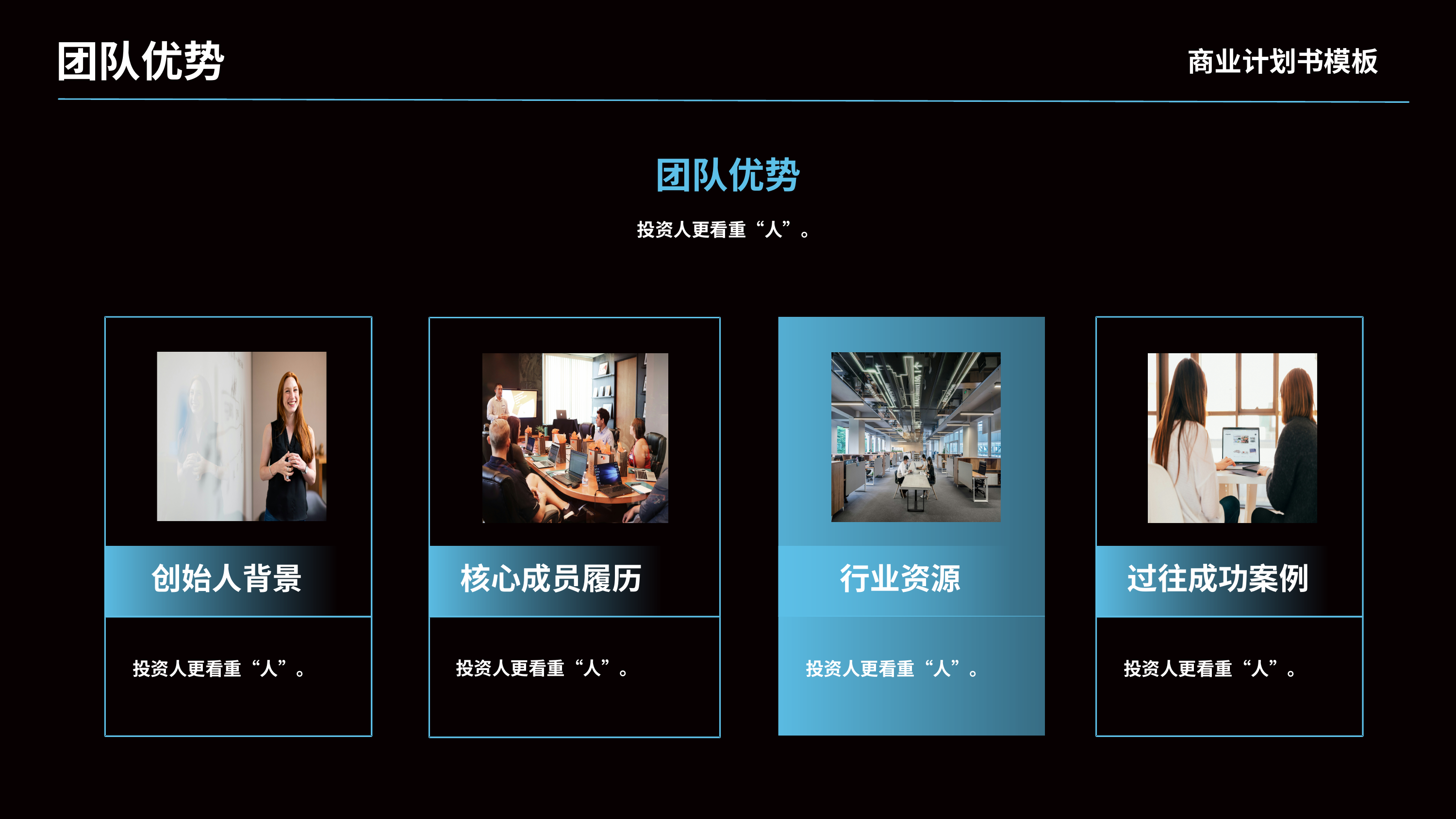

团队优势
商业计划书模板

团队优势
投资人更看重“人”。

创始人背景
核心成员履历
行业资源
过往成功案例

投资人更看重“人”。
投资人更看重“人”。
投资人更看重“人”。
投资人更看重“人”。